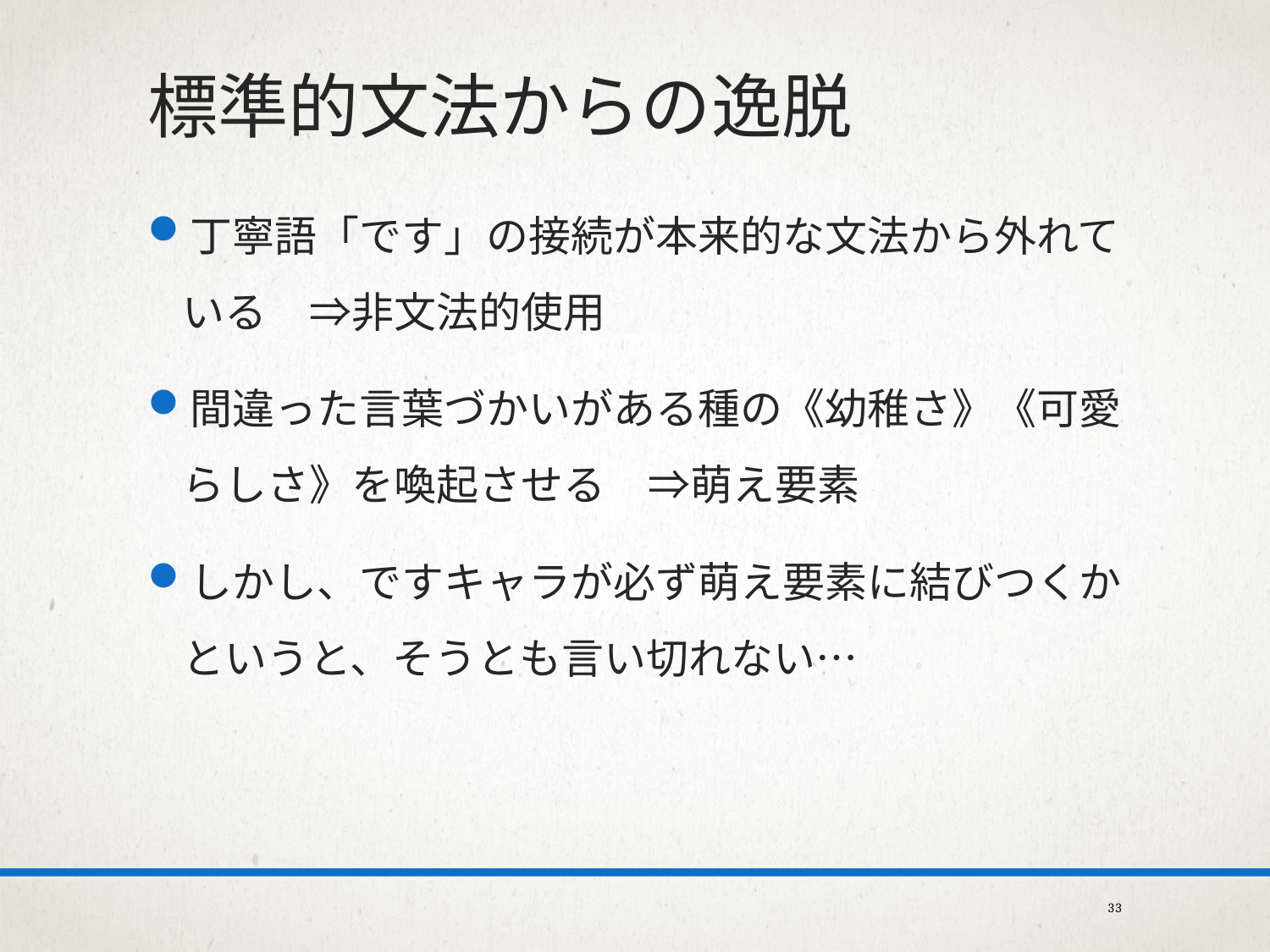

標準的文法からの逸脱
丁寧語「です」の接続が本来的な文法から外れている　⇒非文法的使用
間違った言葉づかいがある種の《幼稚さ》《可愛らしさ》を喚起させる　⇒萌え要素
しかし、ですキャラが必ず萌え要素に結びつくかというと、そうとも言い切れない…
33